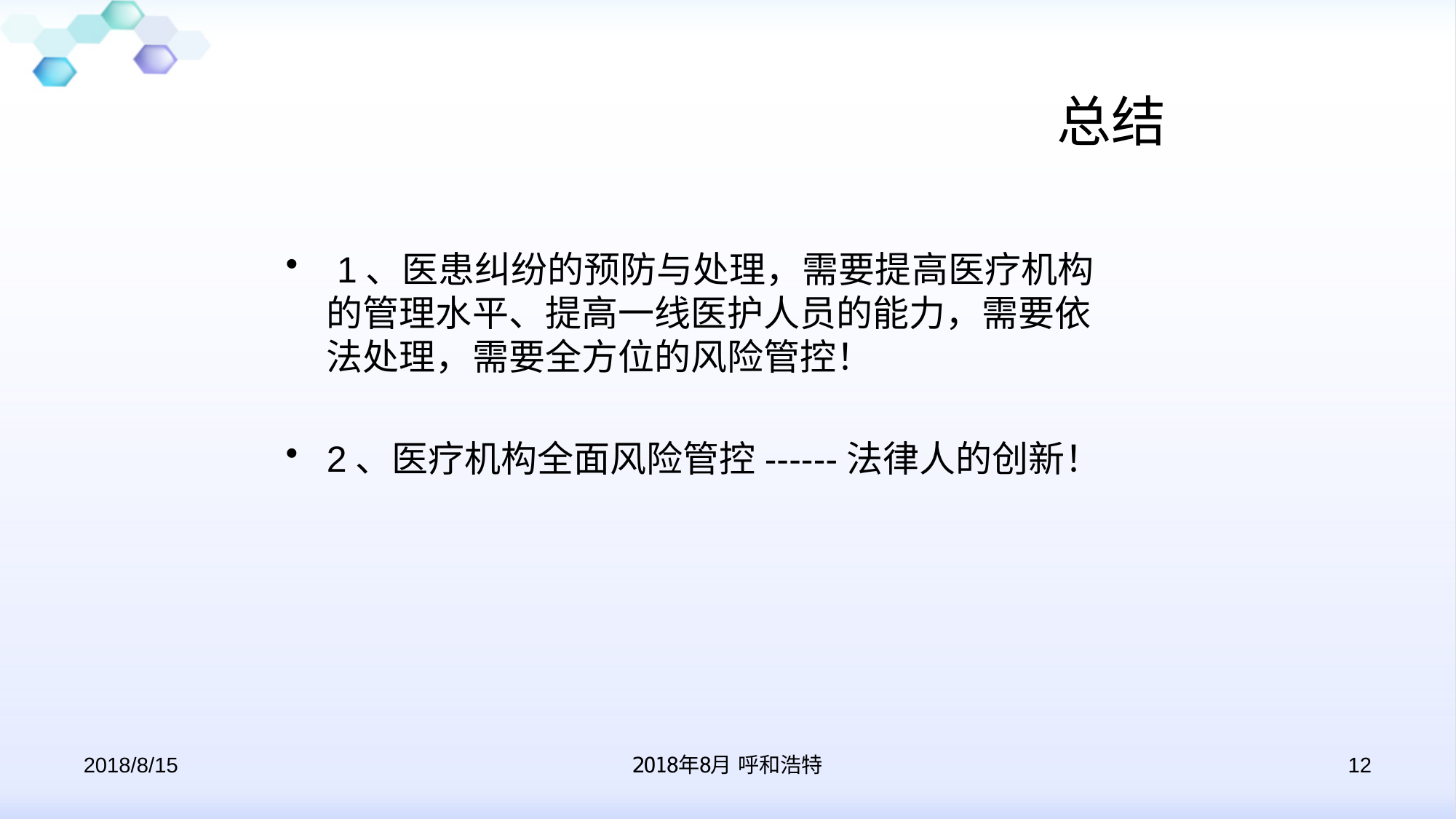

# 总结
 1、医患纠纷的预防与处理，需要提高医疗机构的管理水平、提高一线医护人员的能力，需要依法处理，需要全方位的风险管控！

2、医疗机构全面风险管控------法律人的创新！
2018/8/15
2018年8月 呼和浩特
12